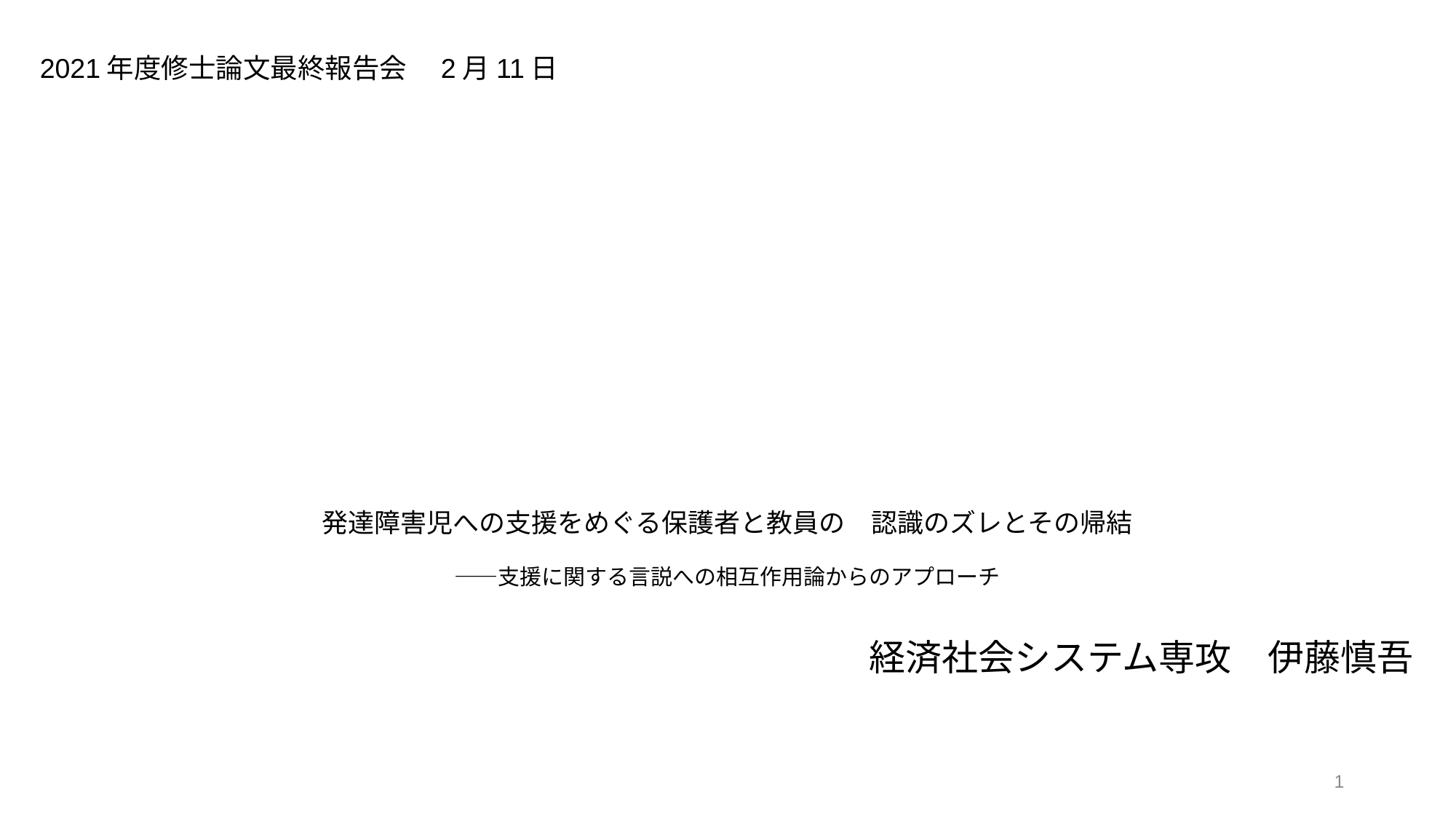

2021年度修士論文最終報告会　2月11日
# 発達障害児への支援をめぐる保護者と教員の　認識のズレとその帰結 ――支援に関する言説への相互作用論からのアプローチ
経済社会システム専攻　伊藤慎吾

1